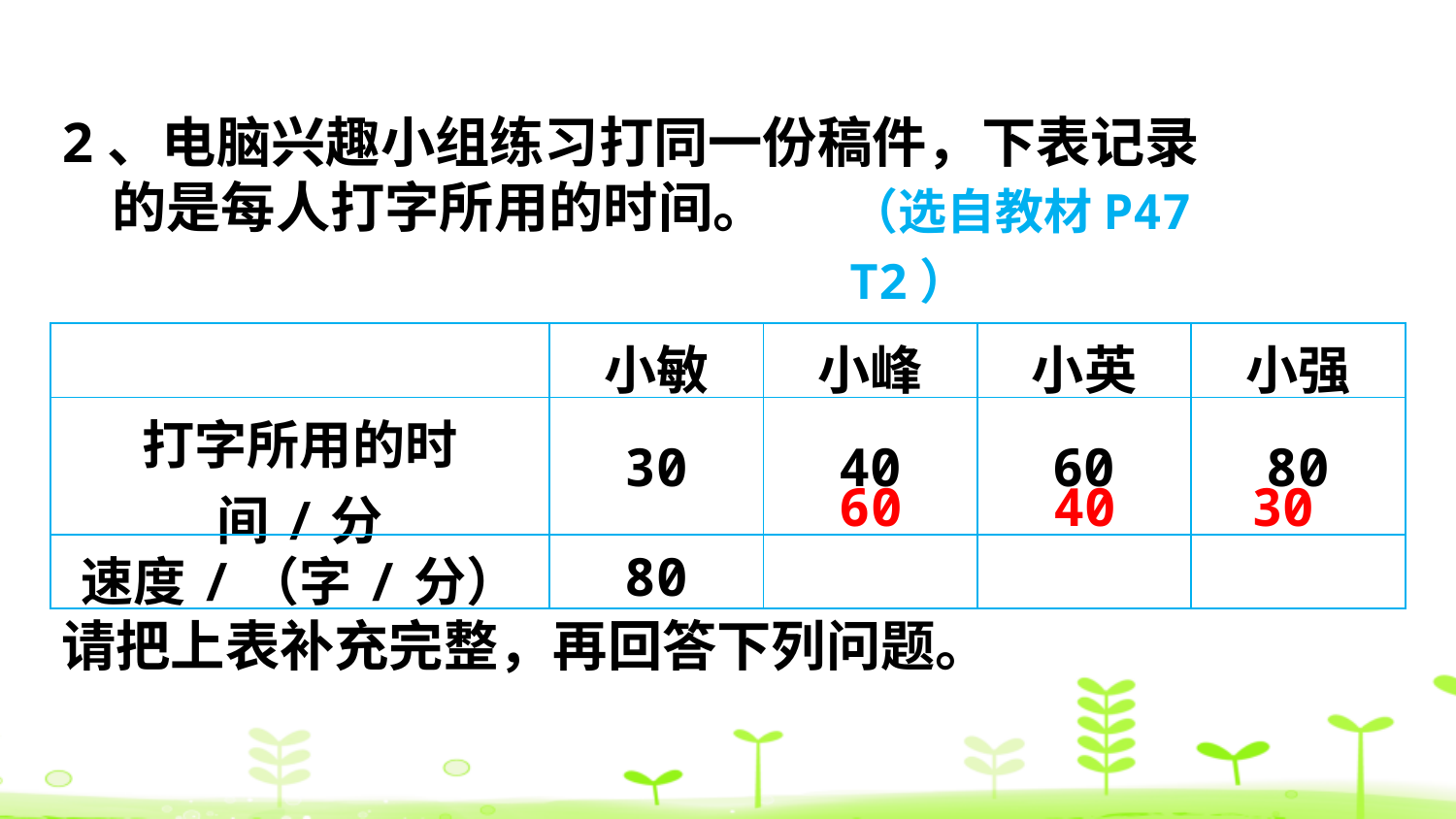

2、电脑兴趣小组练习打同一份稿件，下表记录
   的是每人打字所用的时间。
（选自教材P47 T2）
|  | 小敏 | 小峰 | 小英 | 小强 |
| --- | --- | --- | --- | --- |
| 打字所用的时间/分 | 30 | 40 | 60 | 80 |
| 速度/（字/分） | 80 |  |  |  |
60
40
30
请把上表补充完整，再回答下列问题。